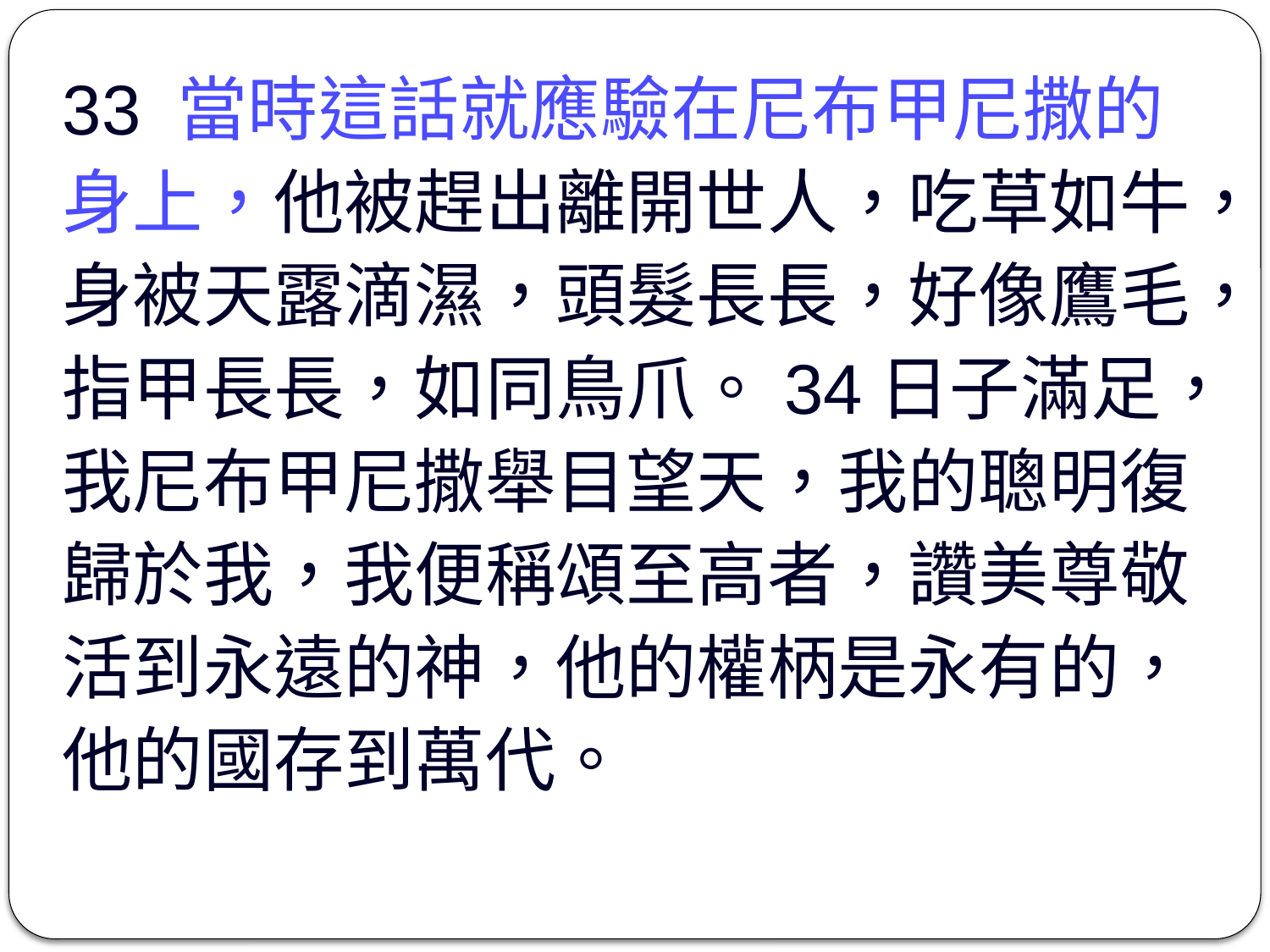

33 當時這話就應驗在尼布甲尼撒的身上，他被趕出離開世人，吃草如牛，身被天露滴濕，頭髮長長，好像鷹毛，指甲長長，如同鳥爪。34日子滿足，我尼布甲尼撒舉目望天，我的聰明復歸於我，我便稱頌至高者，讚美尊敬活到永遠的神，他的權柄是永有的，他的國存到萬代。